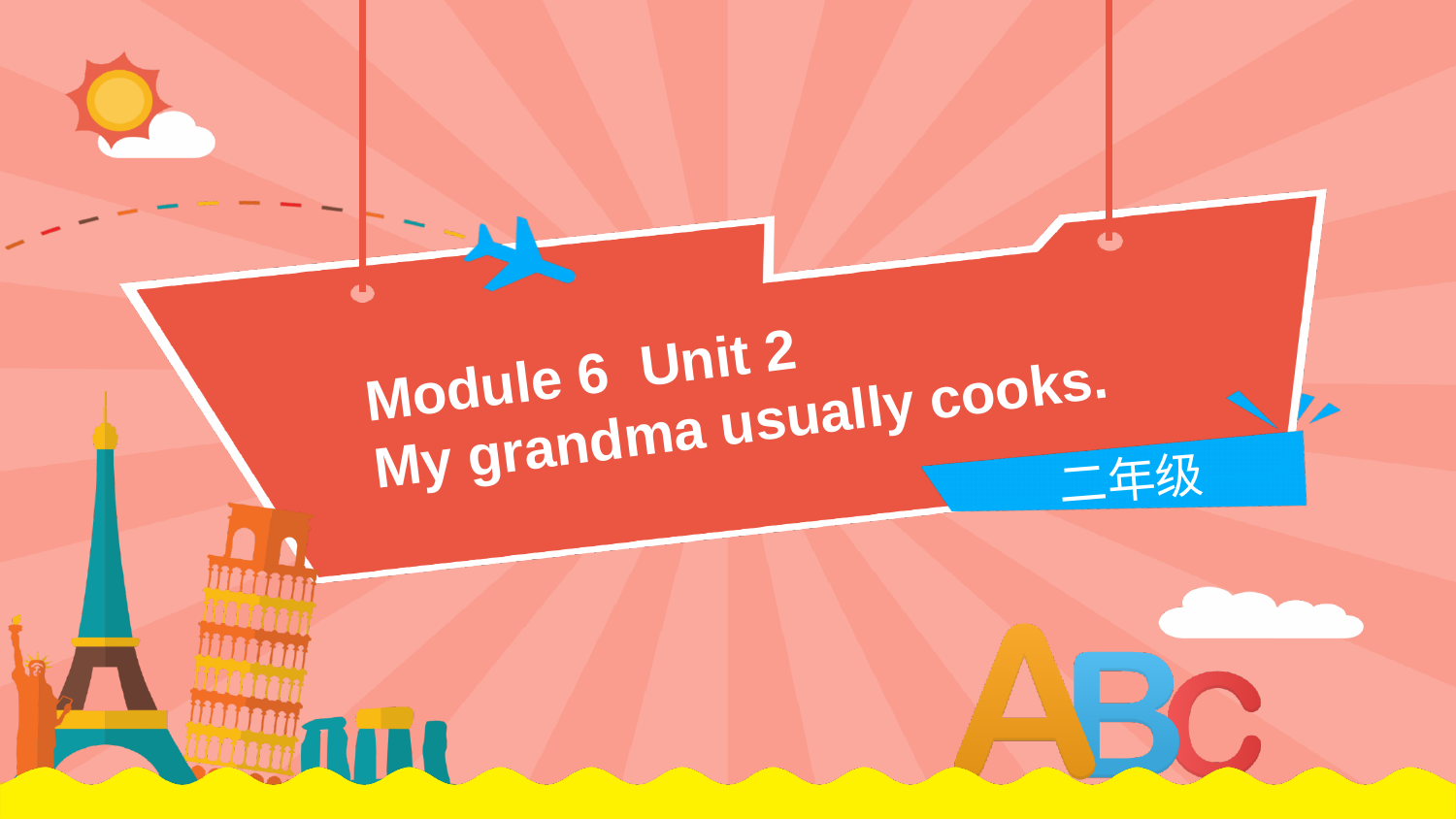

Module 6  Unit 2
My grandma usually cooks.
二年级